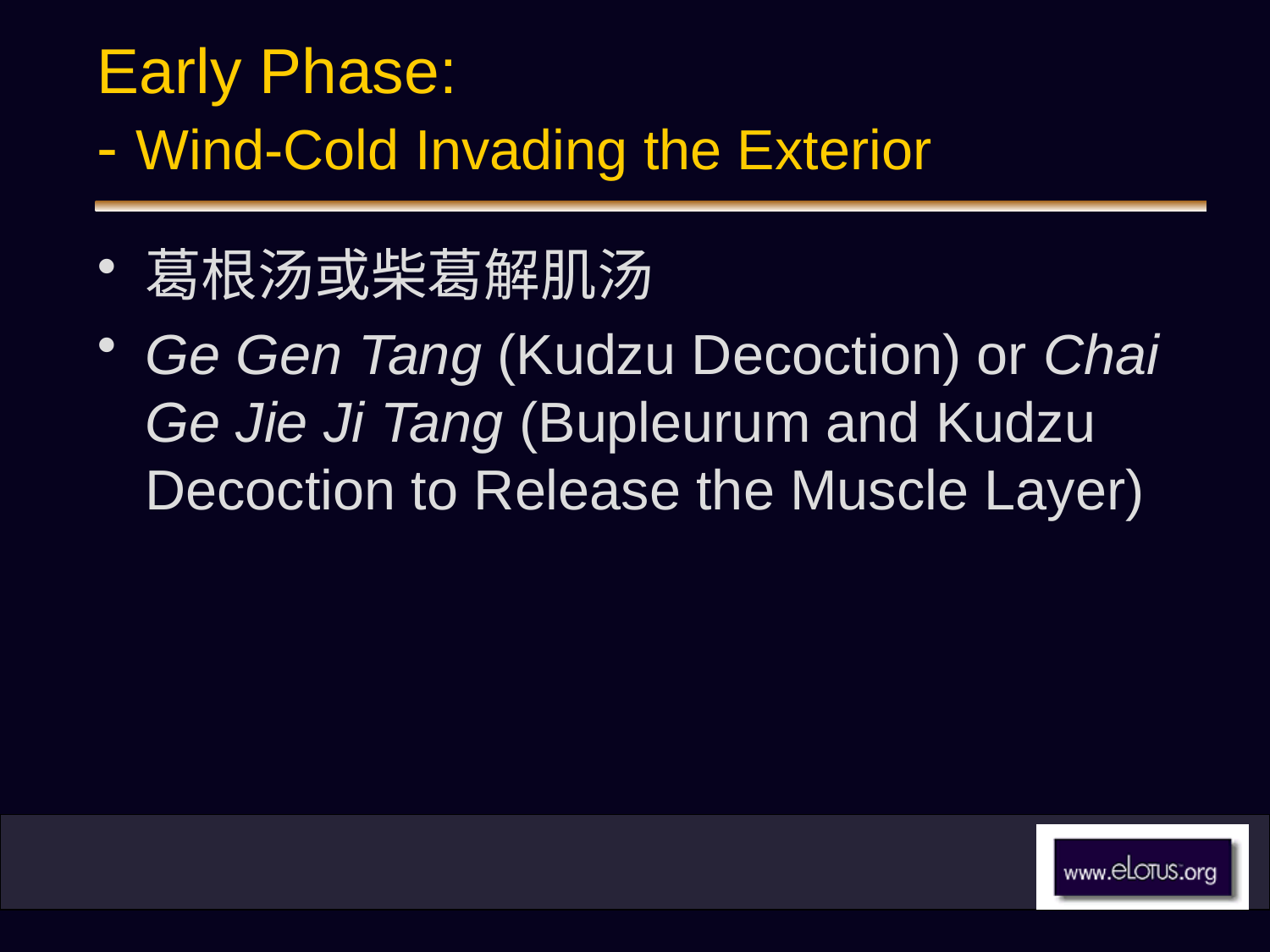

# Early Phase: - Wind-Cold Invading the Exterior
葛根汤或柴葛解肌汤
Ge Gen Tang (Kudzu Decoction) or Chai Ge Jie Ji Tang (Bupleurum and Kudzu Decoction to Release the Muscle Layer)